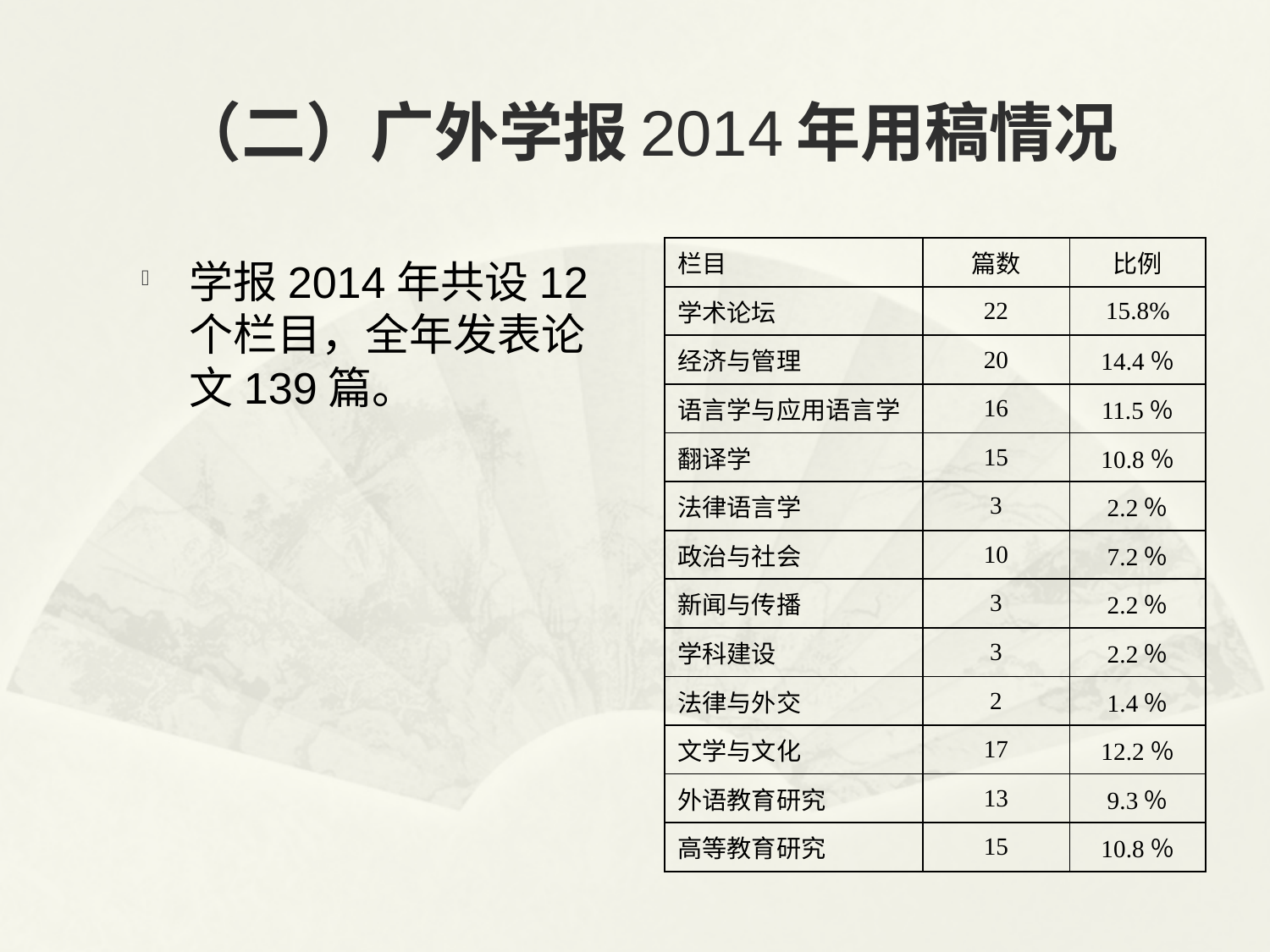

# （二）广外学报2014年用稿情况
| 栏目 | 篇数 | 比例 |
| --- | --- | --- |
| 学术论坛 | 22 | 15.8% |
| 经济与管理 | 20 | 14.4％ |
| 语言学与应用语言学 | 16 | 11.5％ |
| 翻译学 | 15 | 10.8％ |
| 法律语言学 | 3 | 2.2％ |
| 政治与社会 | 10 | 7.2％ |
| 新闻与传播 | 3 | 2.2％ |
| 学科建设 | 3 | 2.2％ |
| 法律与外交 | 2 | 1.4％ |
| 文学与文化 | 17 | 12.2％ |
| 外语教育研究 | 13 | 9.3％ |
| 高等教育研究 | 15 | 10.8％ |
学报2014年共设12个栏目，全年发表论文139篇。